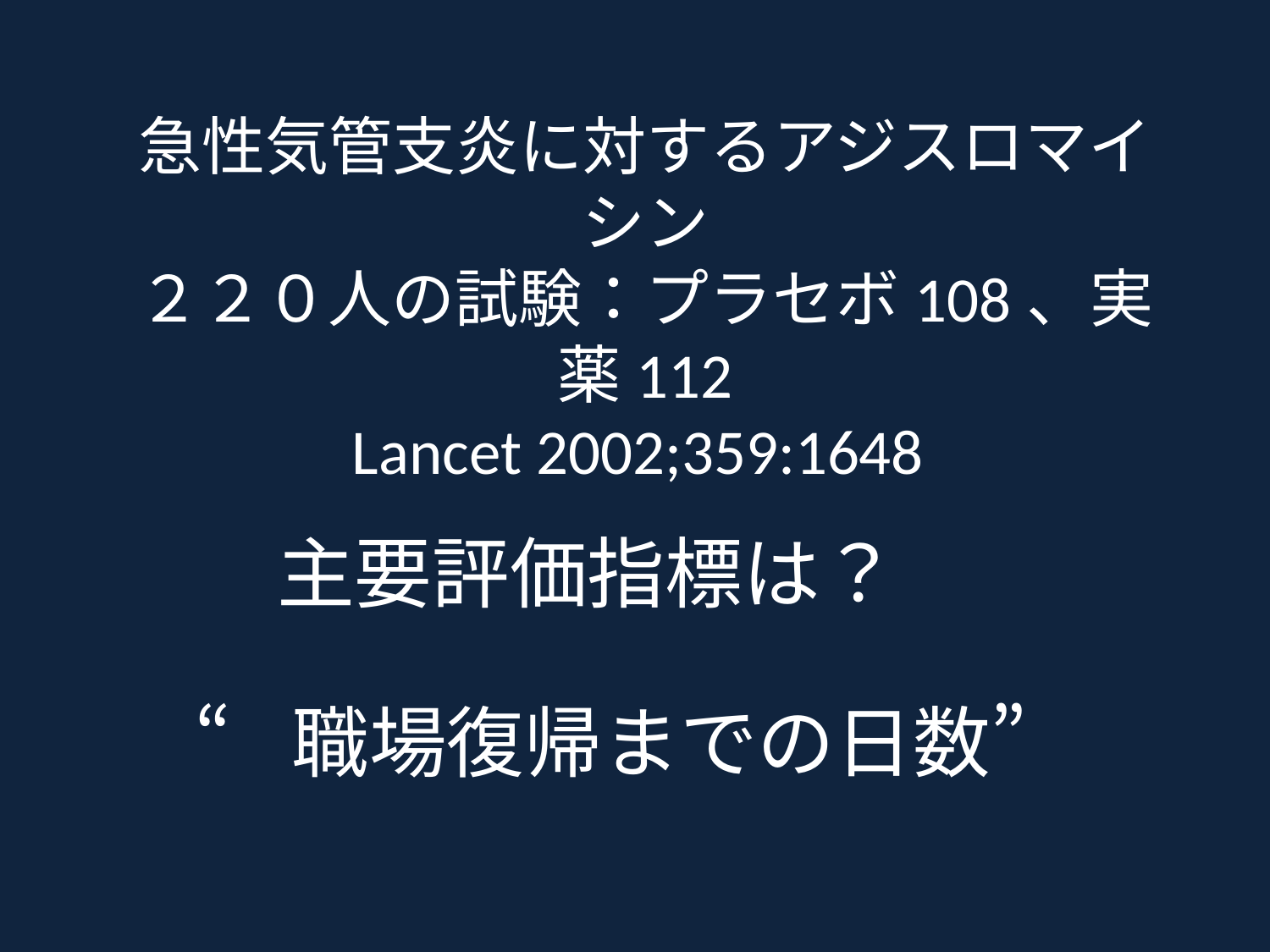

# 急性気管支炎に対するアジスロマイシン ２２０人の試験：プラセボ108、実薬112 Lancet 2002;359:1648
主要評価指標は？

“職場復帰までの日数”